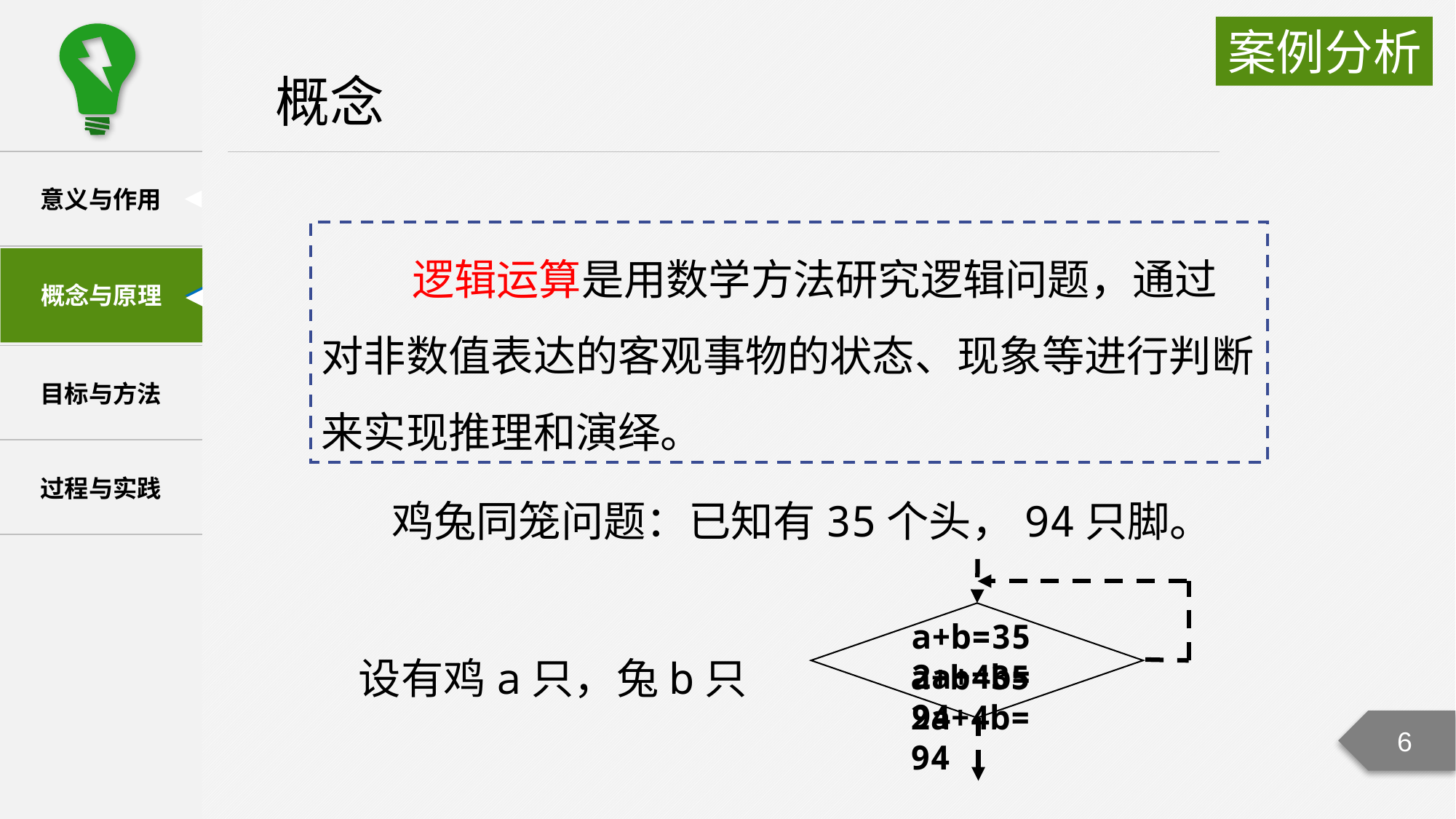

逻辑运算是用数学方法研究逻辑问题，通过对非数值表达的客观事物的状态、现象等进行判断来实现推理和演绎。
鸡兔同笼问题：已知有35个头，94只脚。
 a+b=35
2a+4b=94

 a+b=35
2a+4b=94

设有鸡a只，兔b只